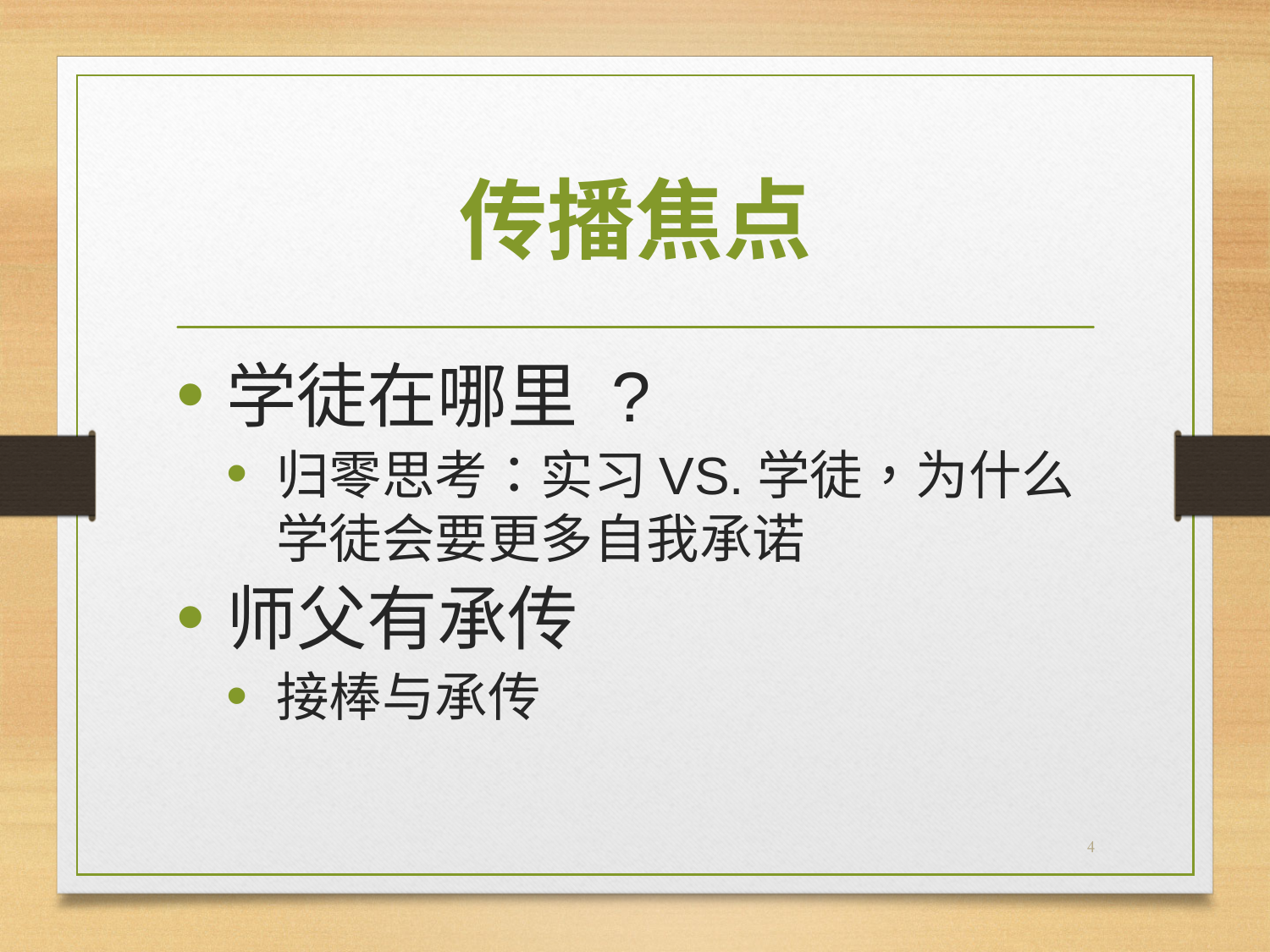

# 传播焦点
学徒在哪里 ?
归零思考：实习VS.学徒，为什么学徒会要更多自我承诺
师父有承传
接棒与承传

4